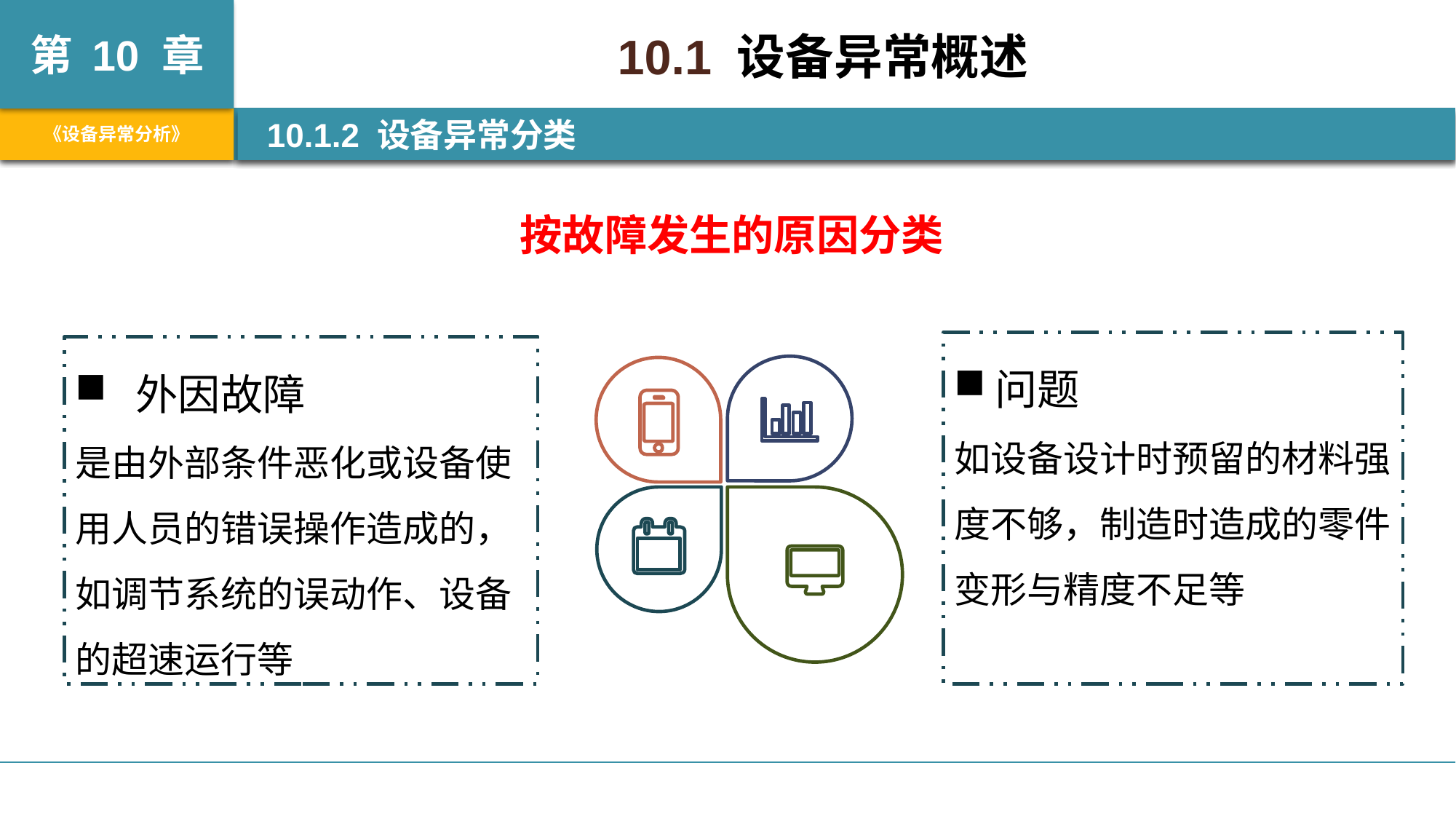

10.1 设备异常概述
  10.1.2 设备异常分类
按故障发生的原因分类
问题
如设备设计时预留的材料强度不够，制造时造成的零件变形与精度不足等
 外因故障
是由外部条件恶化或设备使用人员的错误操作造成的，如调节系统的误动作、设备的超速运行等